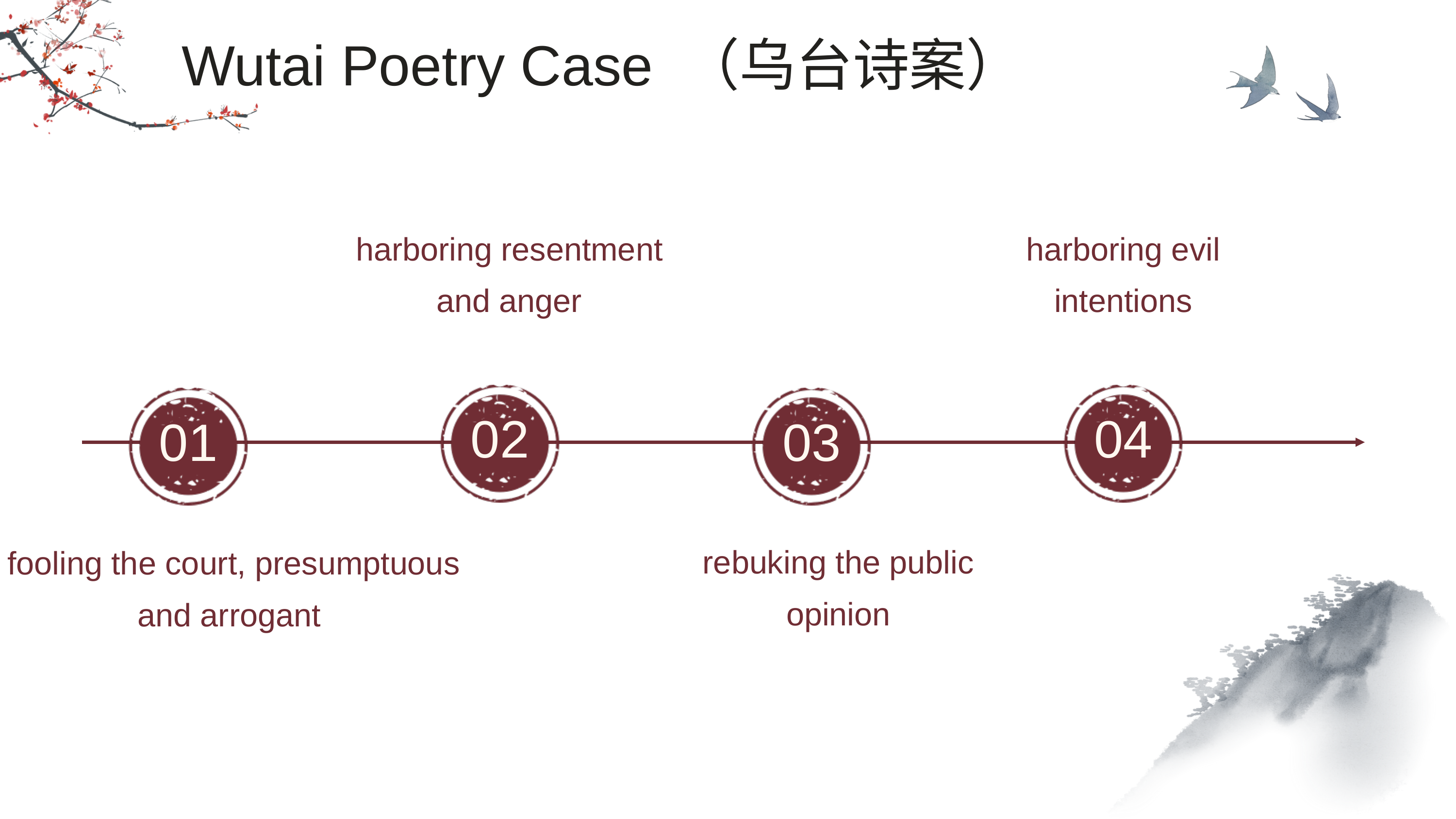

Wutai Poetry Case （乌台诗案）

harboring resentment
 and anger
harboring evil intentions

02
04
01
03

rebuking the public opinion
fooling the court, presumptuous and arrogant